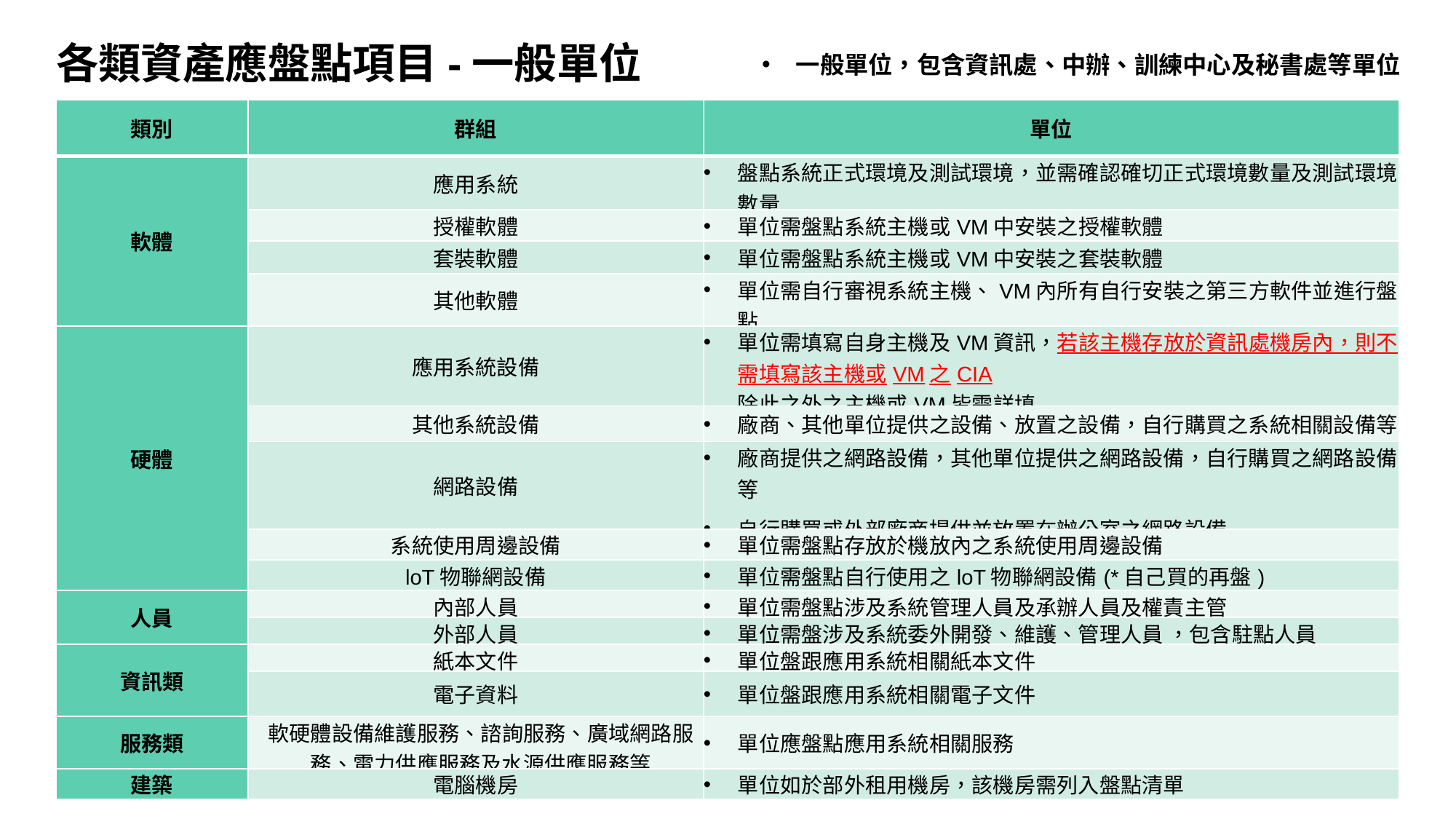

# 各類資產應盤點項目-一般單位
一般單位，包含資訊處、中辦、訓練中心及秘書處等單位
| 類別 | 群組 | 單位 |
| --- | --- | --- |
| 軟體 | 應用系統 | 盤點系統正式環境及測試環境，並需確認確切正式環境數量及測試環境數量 |
|  | 授權軟體 | 單位需盤點系統主機或VM中安裝之授權軟體 |
|  | 套裝軟體 | 單位需盤點系統主機或VM中安裝之套裝軟體 |
|  | 其他軟體 | 單位需自行審視系統主機、VM內所有自行安裝之第三方軟件並進行盤點 |
| 硬體 | 應用系統設備 | 單位需填寫自身主機及VM資訊，若該主機存放於資訊處機房內，則不需填寫該主機或VM之CIA 除此之外之主機或VM皆需詳填 |
|  | 其他系統設備 | 廠商、其他單位提供之設備、放置之設備，自行購買之系統相關設備等 |
|  | 網路設備 | 廠商提供之網路設備，其他單位提供之網路設備，自行購買之網路設備等 自行購買或外部廠商提供並放置在辦公室之網路設備 |
|  | 系統使用周邊設備 | 單位需盤點存放於機放內之系統使用周邊設備 |
|  | loT物聯網設備 | 單位需盤點自行使用之loT物聯網設備(\*自己買的再盤) |
| 人員 | 內部人員 | 單位需盤點涉及系統管理人員及承辦人員及權責主管 |
|  | 外部人員 | 單位需盤涉及系統委外開發、維護、管理人員 ，包含駐點人員 |
| 資訊類 | 紙本文件 | 單位盤跟應用系統相關紙本文件 |
|  | 電子資料 | 單位盤跟應用系統相關電子文件 |
| 服務類 | 軟硬體設備維護服務、諮詢服務、廣域網路服務、電力供應服務及水源供應服務等 | 單位應盤點應用系統相關服務 |
| 建築 | 電腦機房 | 單位如於部外租用機房，該機房需列入盤點清單 |